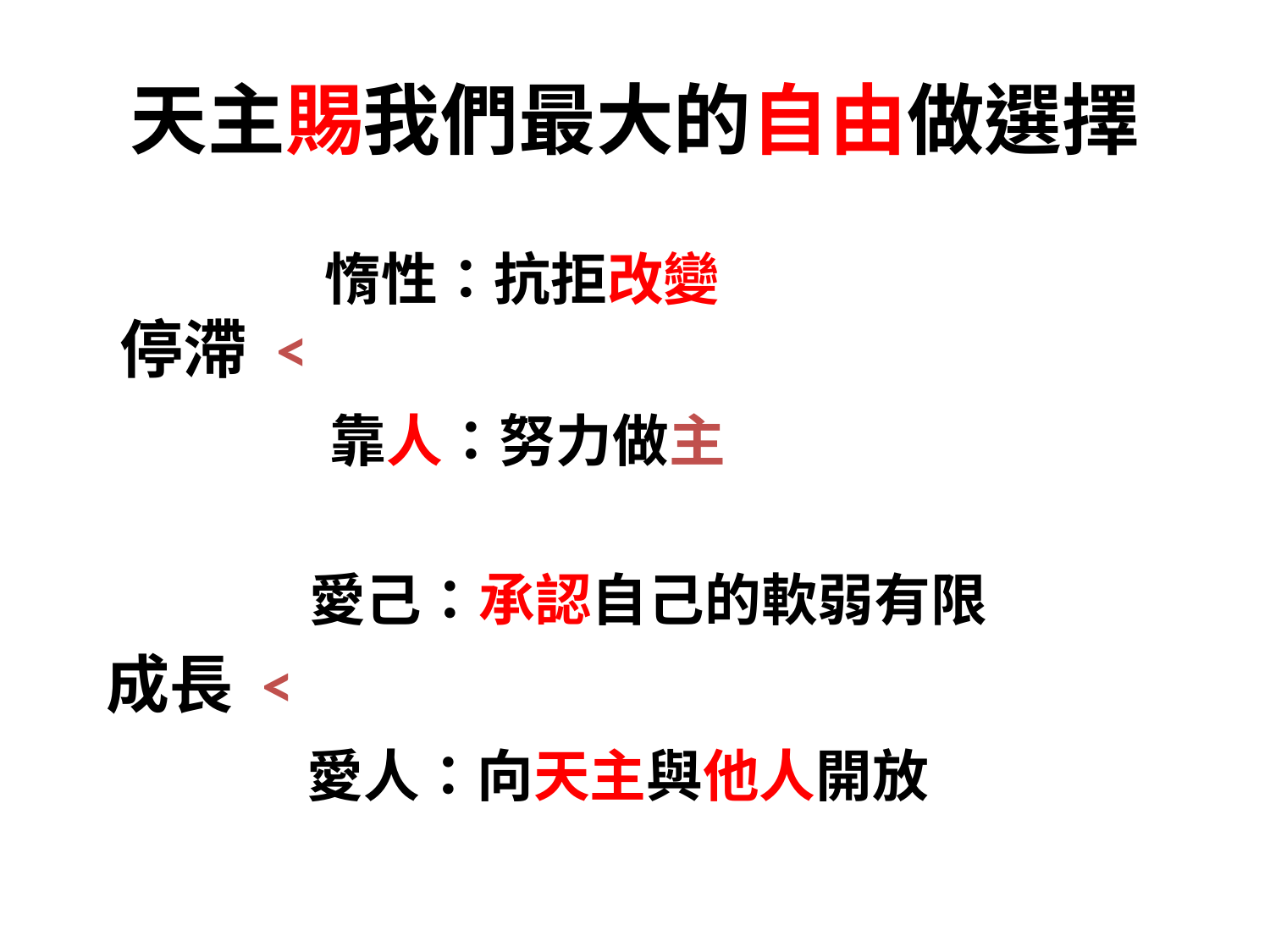

# 天主賜我們最大的自由做選擇

  停滯 <
                 靠人：努力做主

                 愛己：承認自己的軟弱有限
 成長 <
               愛人：向天主與他人開放

 惰性：抗拒改變